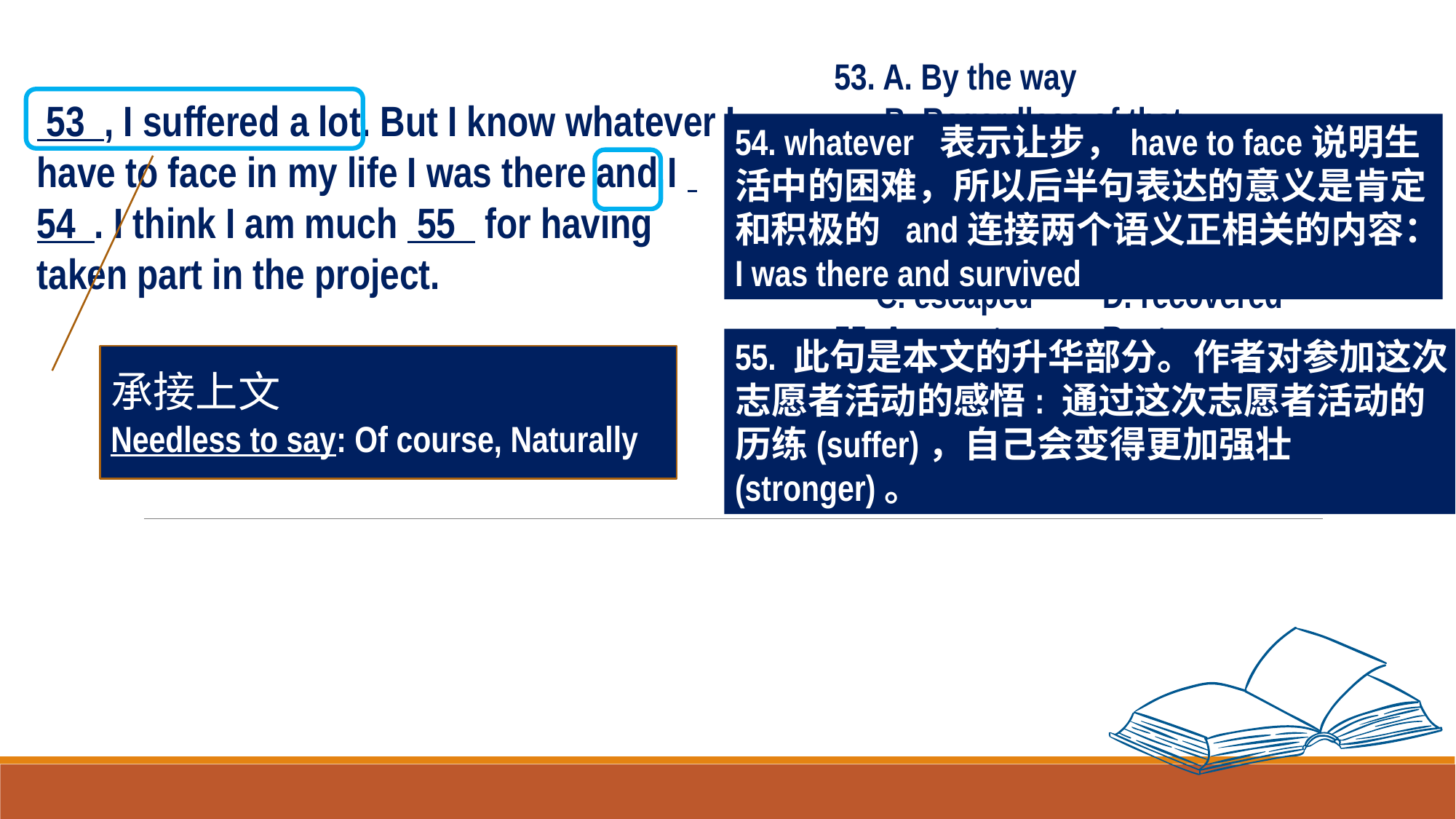

53. A. By the way
      B. Regardless of that
      C. Needless to say
      D. In either case
54. A. survived	      B. resisted
     C. escaped	      D. recovered
55. A. smarter	      B. stronger
      C. happier	      D. busier

 53  , I suffered a lot. But I know whatever I have to face in my life I was there and I   54  . I think I am much  55   for having taken part in the project.
54. whatever  表示让步，have to face说明生活中的困难，所以后半句表达的意义是肯定和积极的  and连接两个语义正相关的内容：I was there and survived

55. 此句是本文的升华部分。作者对参加这次志愿者活动的感悟: 通过这次志愿者活动的历练(suffer)，自己会变得更加强壮(stronger)。
承接上文
Needless to say: Of course, Naturally